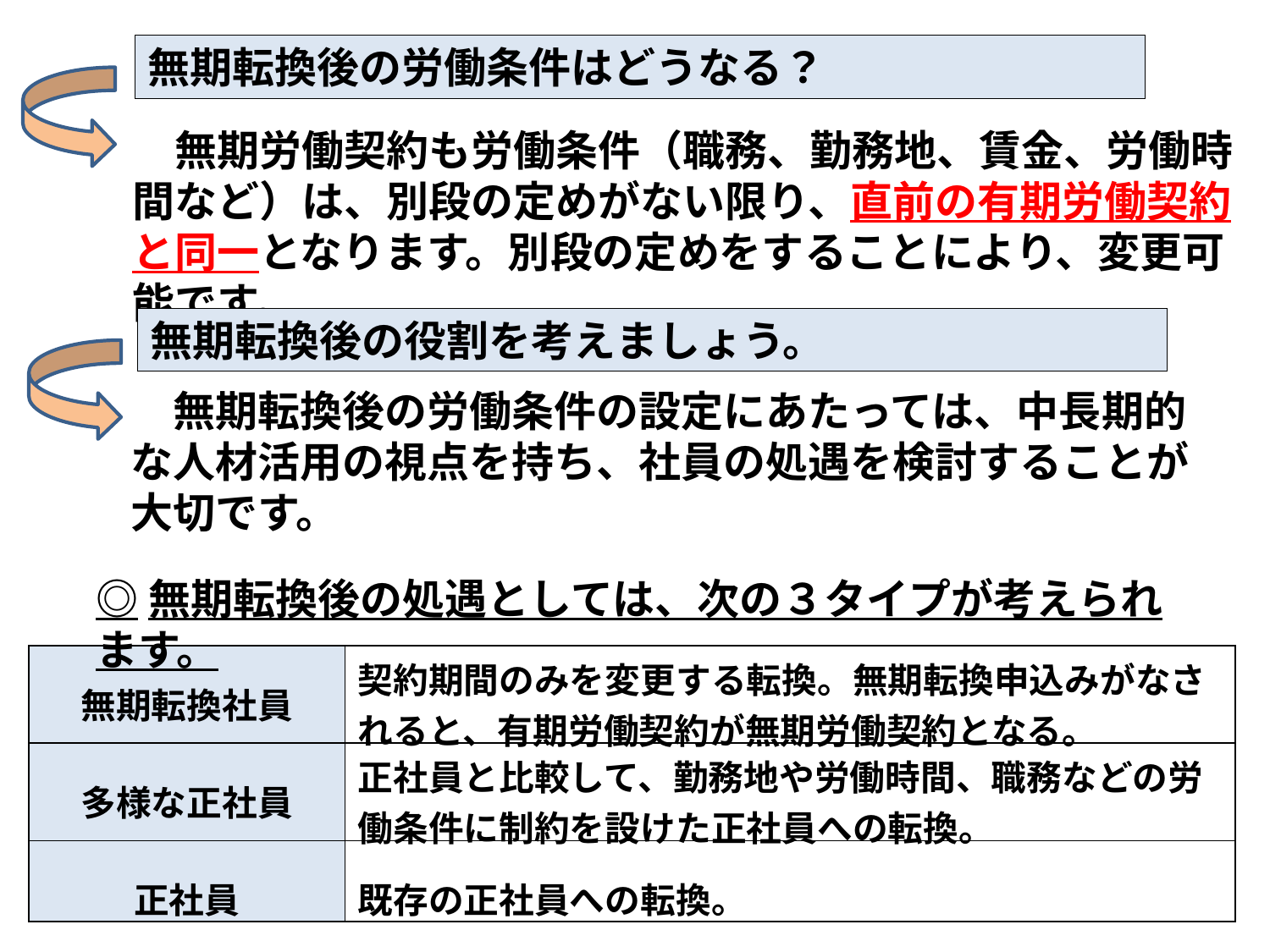

無期転換後の労働条件はどうなる？

　無期労働契約も労働条件（職務、勤務地、賃金、労働時間など）は、別段の定めがない限り、直前の有期労働契約と同一となります。別段の定めをすることにより、変更可能です。
無期転換後の役割を考えましょう。

　無期転換後の労働条件の設定にあたっては、中長期的な人材活用の視点を持ち、社員の処遇を検討することが大切です。
◎無期転換後の処遇としては、次の３タイプが考えられます。
| 無期転換社員 | 契約期間のみを変更する転換。無期転換申込みがなされると、有期労働契約が無期労働契約となる。 |
| --- | --- |
| 多様な正社員 | 正社員と比較して、勤務地や労働時間、職務などの労働条件に制約を設けた正社員への転換。 |
| 正社員 | 既存の正社員への転換。 |